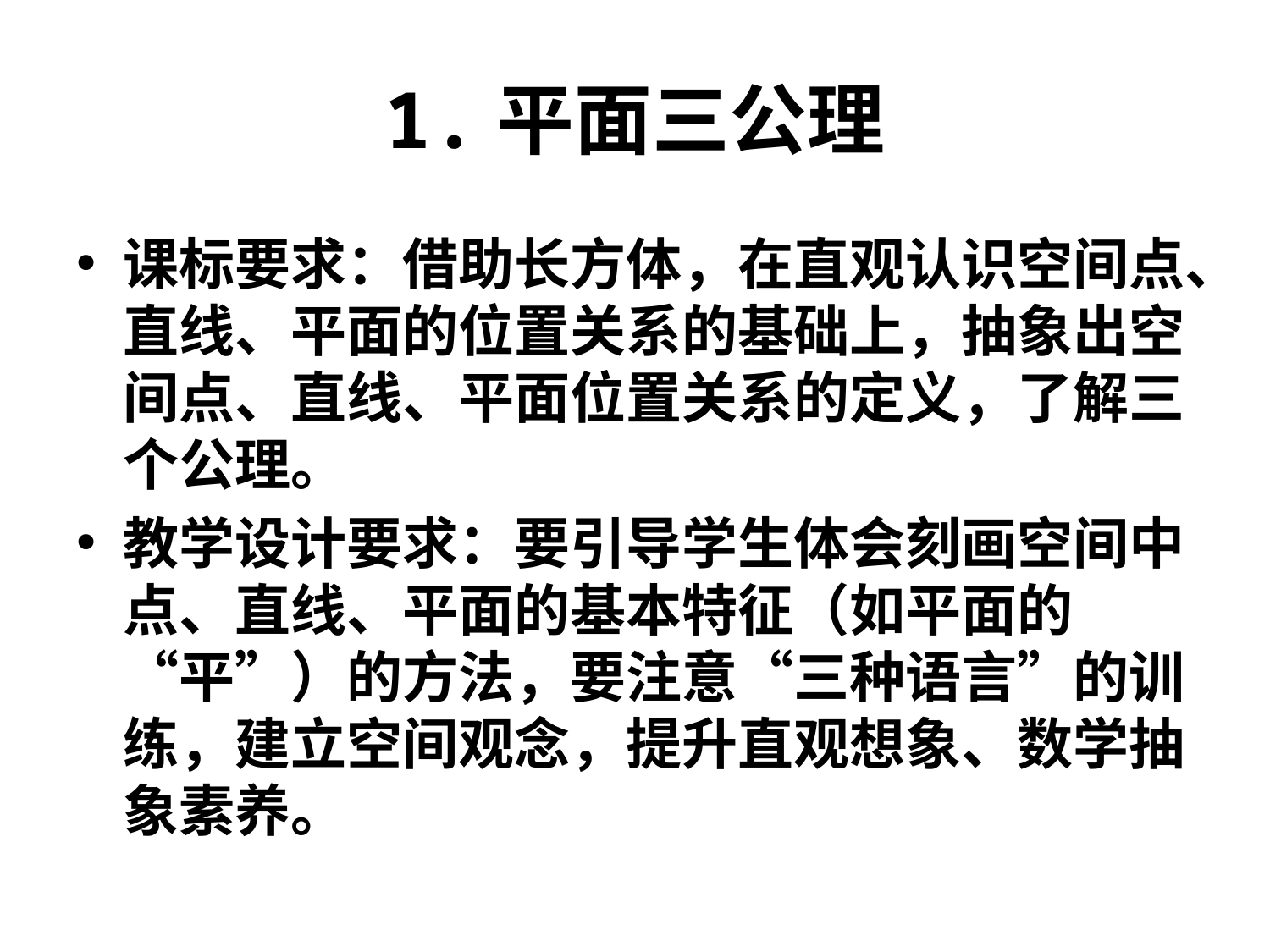

# 1.平面三公理
课标要求：借助长方体，在直观认识空间点、直线、平面的位置关系的基础上，抽象出空间点、直线、平面位置关系的定义，了解三个公理。
教学设计要求：要引导学生体会刻画空间中点、直线、平面的基本特征（如平面的“平”）的方法，要注意“三种语言”的训练，建立空间观念，提升直观想象、数学抽象素养。